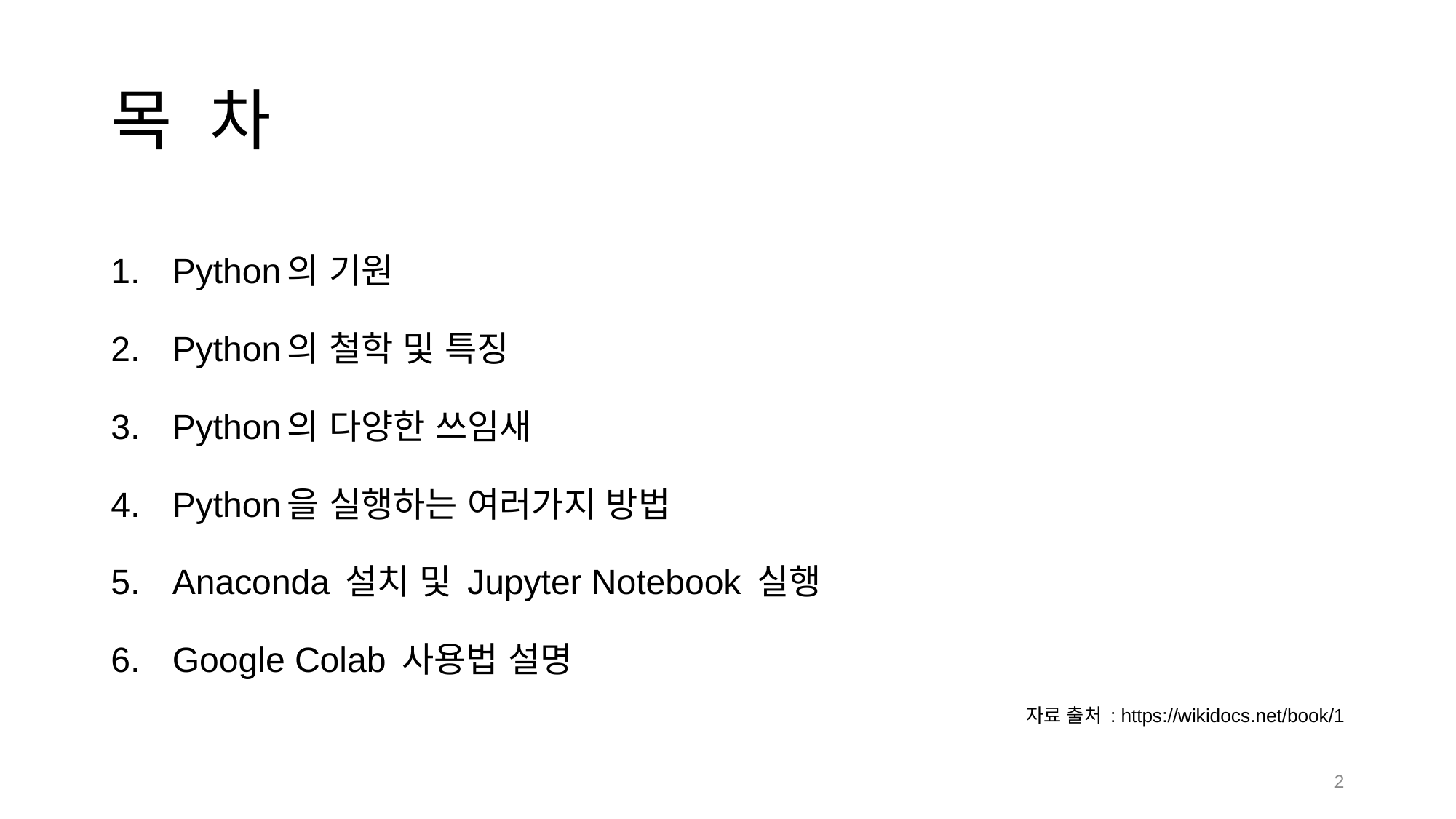

# 목  차
Python의 기원
Python의 철학 및 특징
Python의 다양한 쓰임새
Python을 실행하는 여러가지 방법
Anaconda 설치 및 Jupyter Notebook 실행
Google Colab 사용법 설명
자료 출처 : https://wikidocs.net/book/1
2